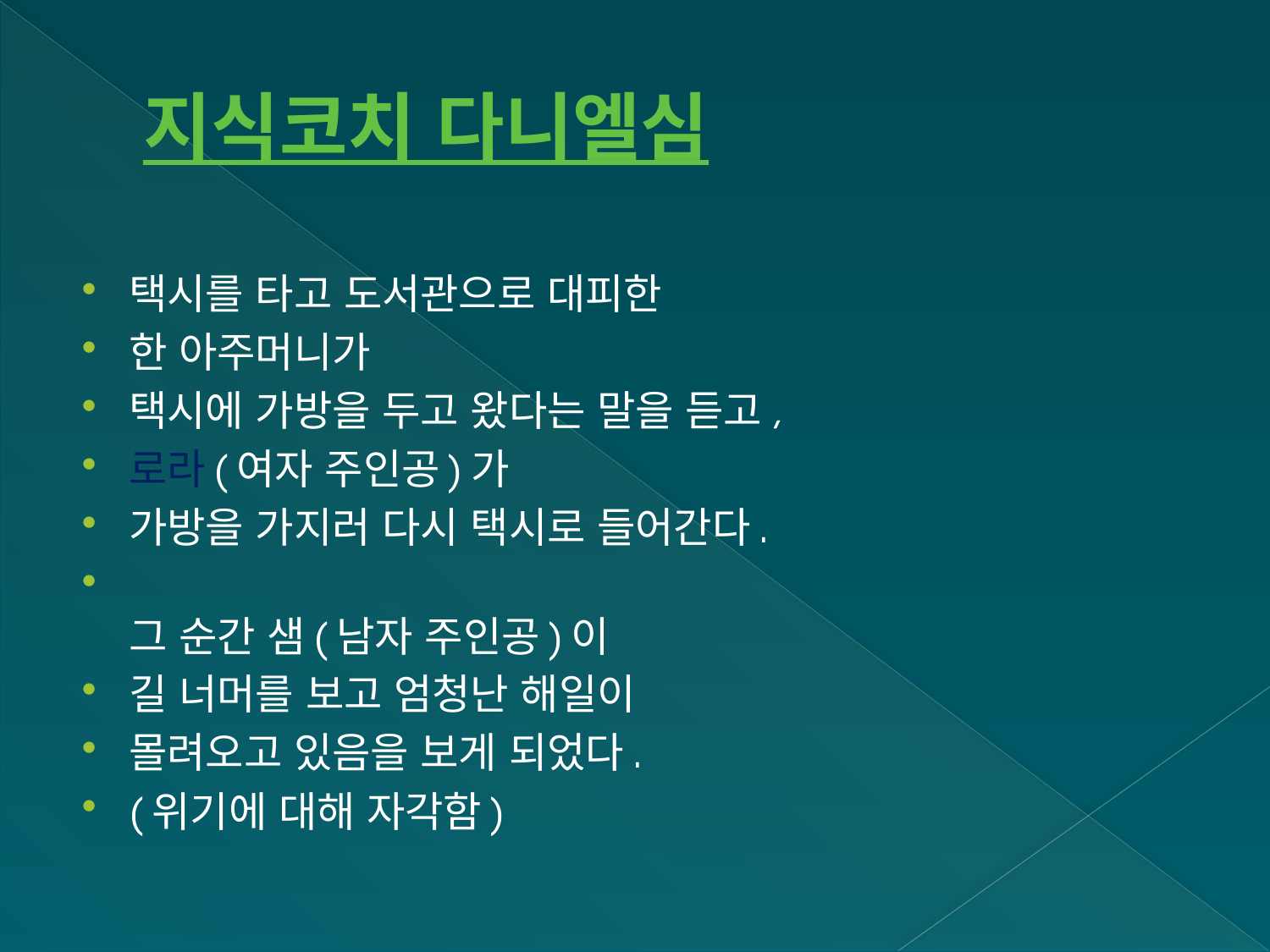

# 지식코치 다니엘심
택시를 타고 도서관으로 대피한
한 아주머니가
택시에 가방을 두고 왔다는 말을 듣고,
로라(여자 주인공)가
가방을 가지러 다시 택시로 들어간다.
그 순간 샘(남자 주인공)이
길 너머를 보고 엄청난 해일이
몰려오고 있음을 보게 되었다.
(위기에 대해 자각함)